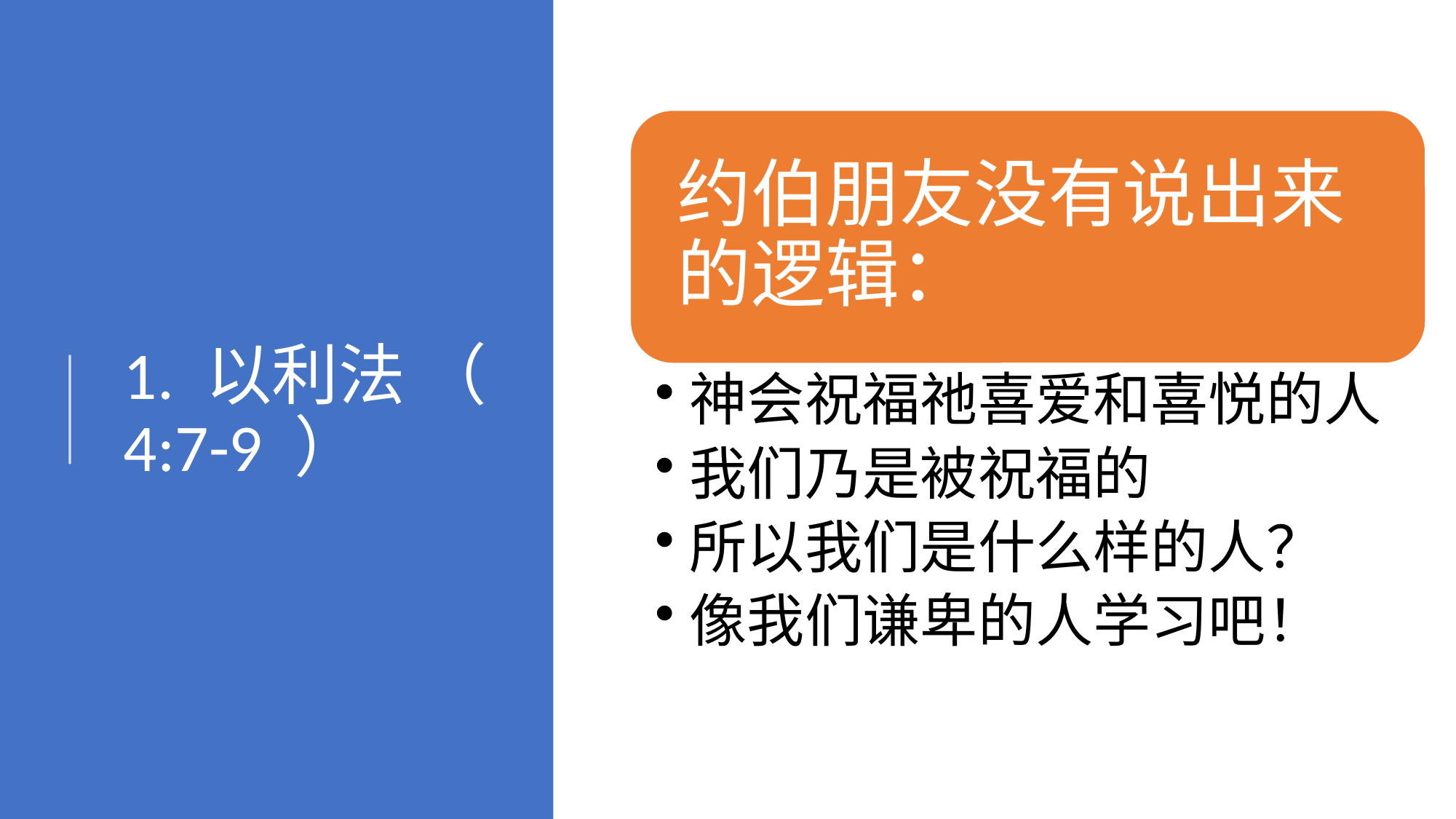

约伯朋友没有说出来的逻辑：
神会祝福祂喜爱和喜悦的人
我们乃是被祝福的
所以我们是什么样的人？
像我们谦卑的人学习吧！
# 1. 以利法 （ 4:7-9 ）